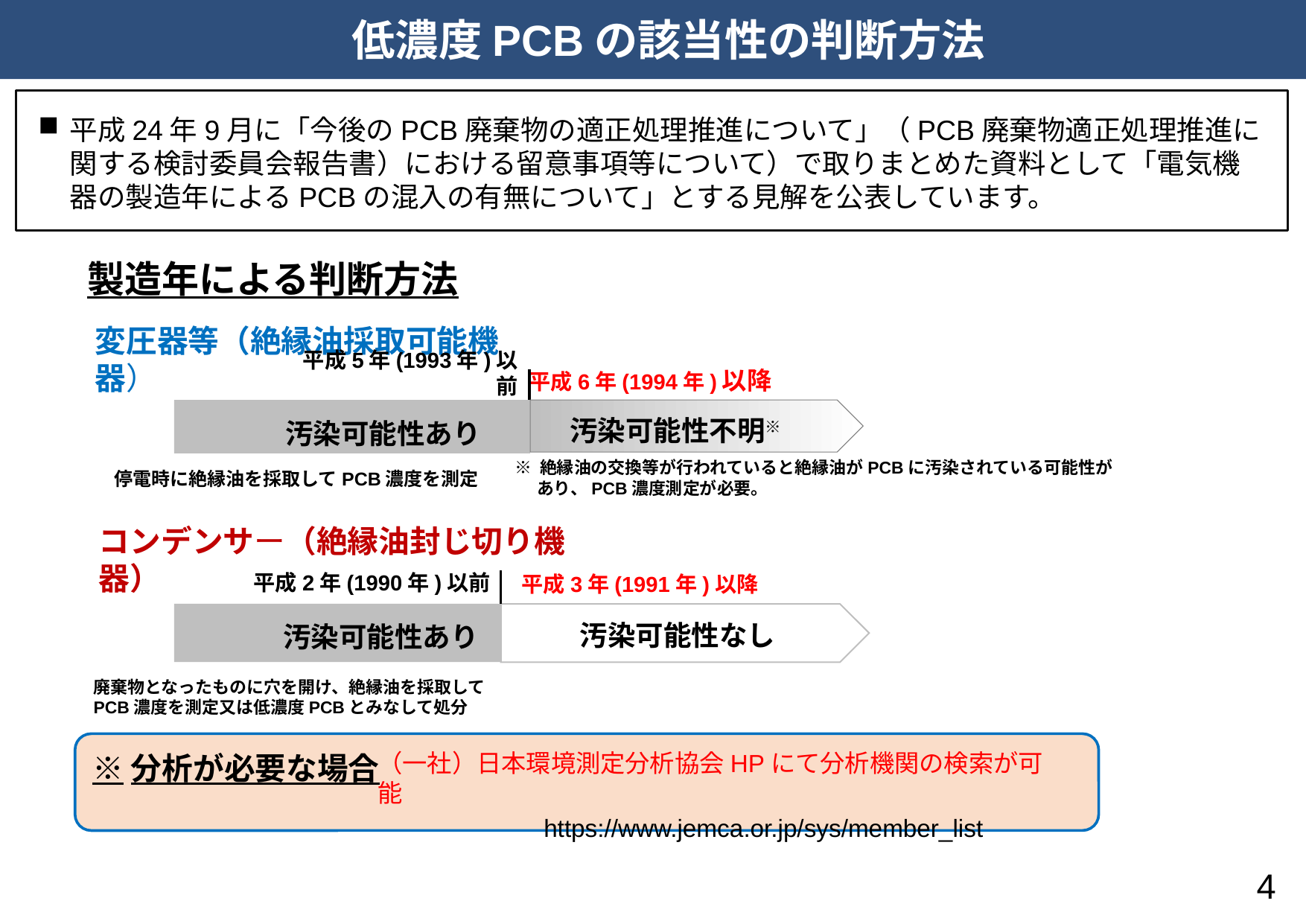

# 低濃度PCBの該当性の判断方法
平成24年9月に「今後のPCB廃棄物の適正処理推進について」（PCB廃棄物適正処理推進に関する検討委員会報告書）における留意事項等について）で取りまとめた資料として「電気機器の製造年によるPCBの混入の有無について」とする見解を公表しています。
製造年による判断方法
変圧器等（絶縁油採取可能機器）
平成6年(1994年)以降
平成5年(1993年)以前

汚染可能性不明※
汚染可能性あり
※ 絶縁油の交換等が行われていると絶縁油がPCBに汚染されている可能性があり、PCB濃度測定が必要。
停電時に絶縁油を採取してPCB濃度を測定
コンデンサー（絶縁油封じ切り機器）
平成2年(1990年)以前
平成3年(1991年)以降

汚染可能性なし
汚染可能性あり
廃棄物となったものに穴を開け、絶縁油を採取して
PCB濃度を測定又は低濃度PCBとみなして処分

（一社）日本環境測定分析協会HPにて分析機関の検索が可能
 　　　　　　https://www.jemca.or.jp/sys/member_list
※分析が必要な場合